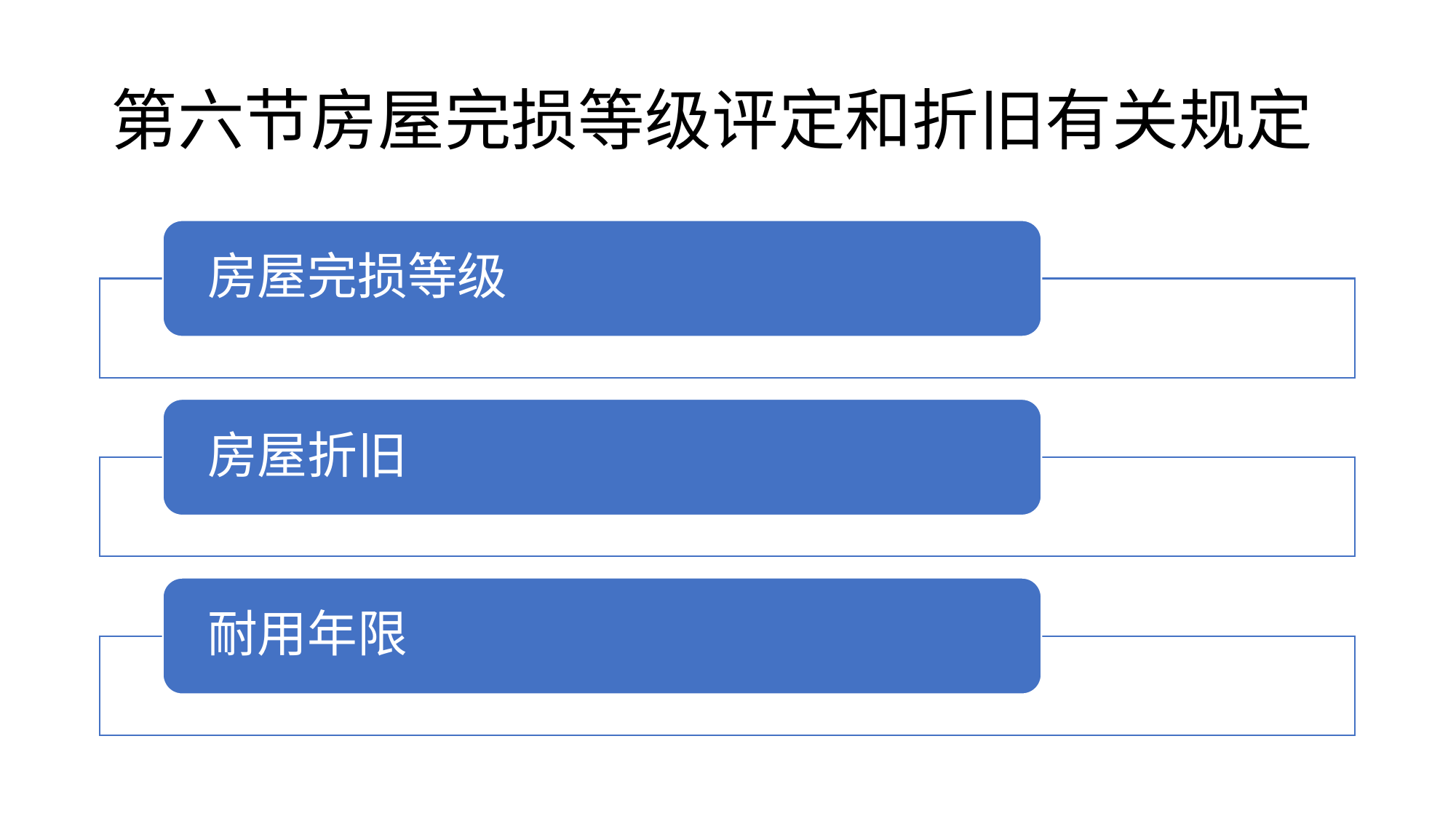

# 第六节房屋完损等级评定和折旧有关规定
房屋完损等级
房屋折旧
耐用年限